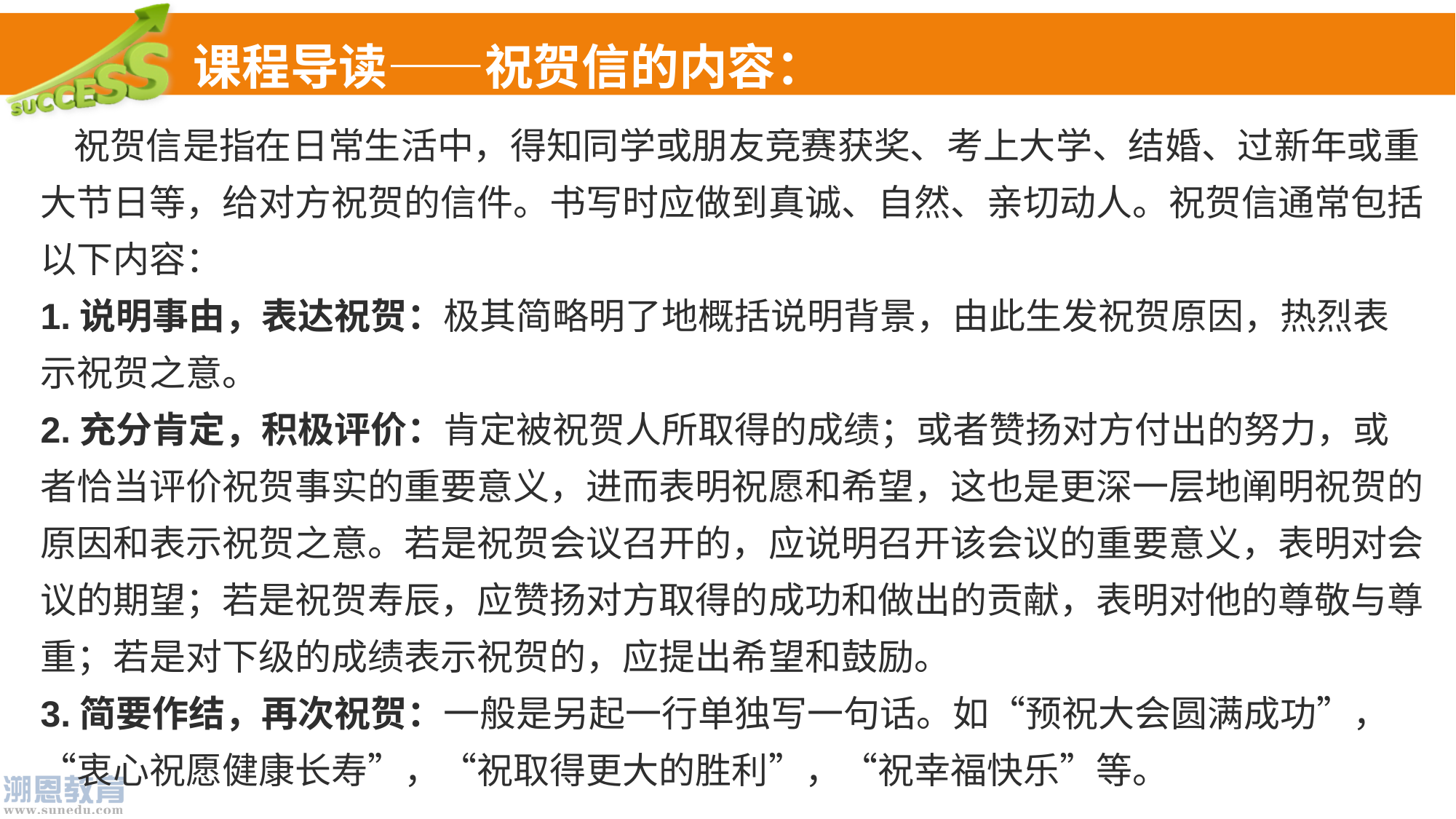

# 课程导读——祝贺信的内容：
     祝贺信是指在日常生活中，得知同学或朋友竞赛获奖、考上大学、结婚、过新年或重大节日等，给对方祝贺的信件。书写时应做到真诚、自然、亲切动人。祝贺信通常包括以下内容：
1.说明事由，表达祝贺：极其简略明了地概括说明背景，由此生发祝贺原因，热烈表示祝贺之意。
2.充分肯定，积极评价：肯定被祝贺人所取得的成绩；或者赞扬对方付出的努力，或者恰当评价祝贺事实的重要意义，进而表明祝愿和希望，这也是更深一层地阐明祝贺的原因和表示祝贺之意。若是祝贺会议召开的，应说明召开该会议的重要意义，表明对会议的期望；若是祝贺寿辰，应赞扬对方取得的成功和做出的贡献，表明对他的尊敬与尊重；若是对下级的成绩表示祝贺的，应提出希望和鼓励。
3.简要作结，再次祝贺：一般是另起一行单独写一句话。如“预祝大会圆满成功”，“衷心祝愿健康长寿”，“祝取得更大的胜利”，“祝幸福快乐”等。
3